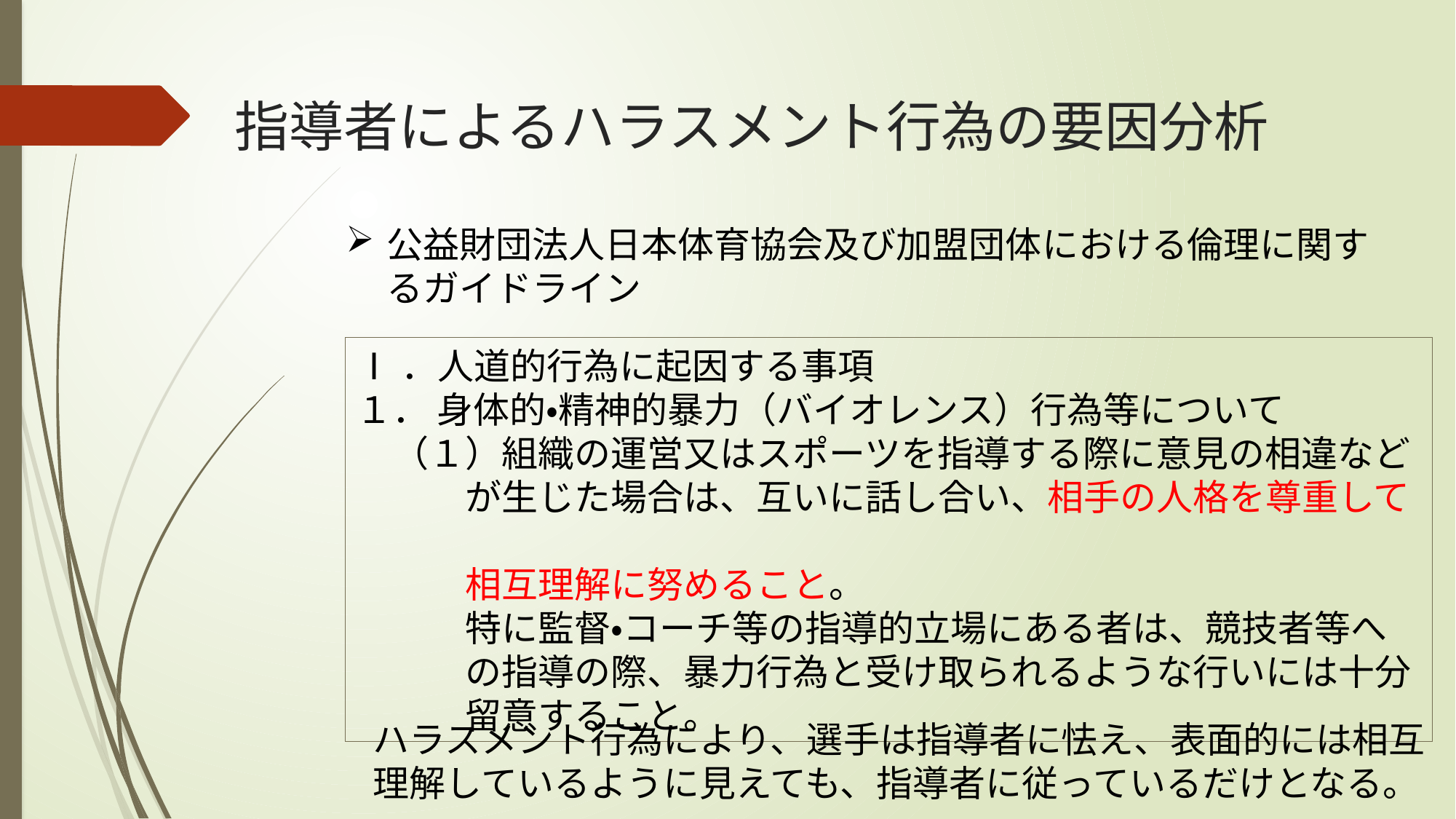

# 指導者によるハラスメント行為の要因分析
公益財団法人日本体育協会及び加盟団体における倫理に関するガイドライン
Ⅰ．人道的行為に起因する事項
１． 身体的・精神的暴力（バイオレンス）行為等について
　（１）組織の運営又はスポーツを指導する際に意見の相違など
　　　が生じた場合は、互いに話し合い、相手の人格を尊重して
　　　相互理解に努めること。
　　　特に監督・コーチ等の指導的立場にある者は、競技者等へ
　　　の指導の際、暴力行為と受け取られるような行いには十分
　　　留意すること。
ハラスメント行為により、選手は指導者に怯え、表面的には相互理解しているように見えても、指導者に従っているだけとなる。